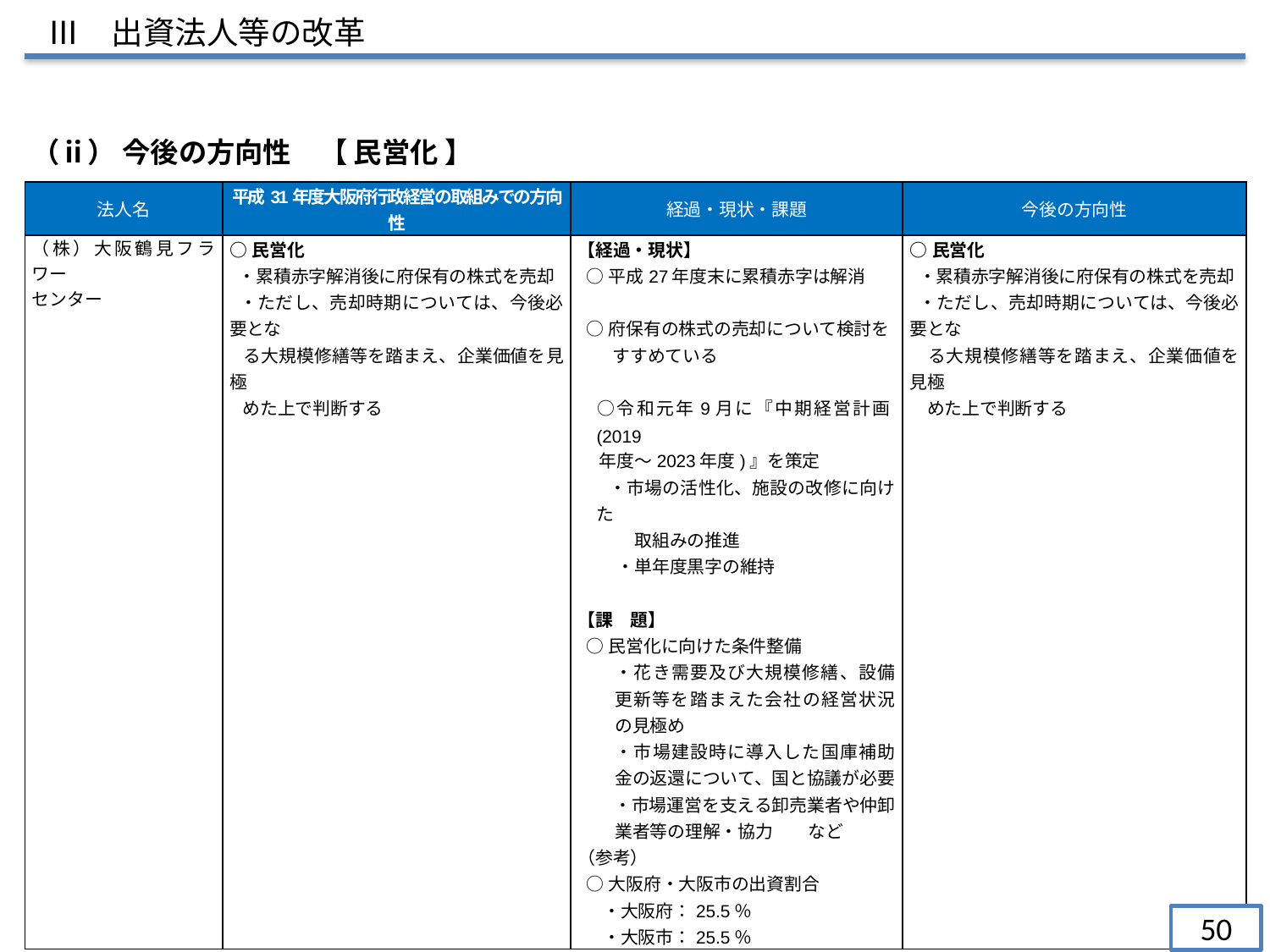

Ⅲ　出資法人等の改革
（ⅱ） 今後の方向性　【 民営化 】
| 法人名 | 平成31年度大阪府行政経営の取組みでの方向性 | 経過・現状・課題 | 今後の方向性 |
| --- | --- | --- | --- |
| （株）大阪鶴見フラワー センター | ○民営化 ・累積赤字解消後に府保有の株式を売却 ・ただし、売却時期については、今後必要とな る大規模修繕等を踏まえ、企業価値を見極 めた上で判断する | 【経過・現状】 ○平成27年度末に累積赤字は解消 ○府保有の株式の売却について検討を 　すすめている 　○令和元年9月に『中期経営計画(2019 年度～2023年度)』を策定 　 ・市場の活性化、施設の改修に向けた 　　　 取組みの推進 　　 ・単年度黒字の維持 【課　題】 ○民営化に向けた条件整備 　・花き需要及び大規模修繕、設備更新等を踏まえた会社の経営状況の見極め 　・市場建設時に導入した国庫補助金の返還について、国と協議が必要 　・市場運営を支える卸売業者や仲卸業者等の理解・協力　　など （参考） ○大阪府・大阪市の出資割合 ・大阪府：25.5％ ・大阪市：25.5％ | ○民営化 ・累積赤字解消後に府保有の株式を売却 ・ただし、売却時期については、今後必要とな　 　る大規模修繕等を踏まえ、企業価値を見極 　めた上で判断する |
50